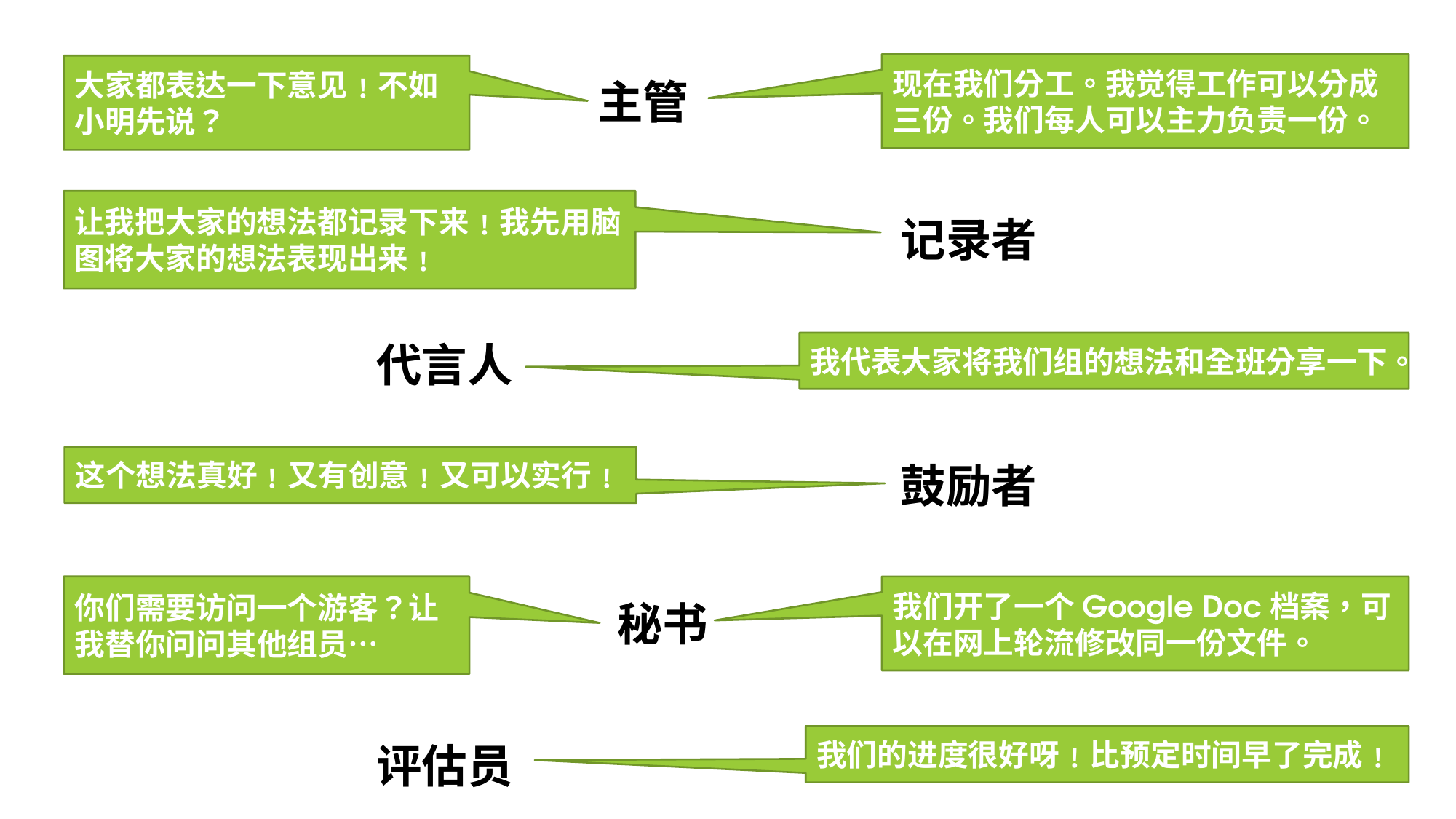

主管
现在我们分工。我觉得工作可以分成三份。我们每人可以主力负责一份。
大家都表达一下意见﹗不如小明先说？
主管
让我把大家的想法都记录下来﹗我先用脑图将大家的想法表现出来﹗
记录者
代言人
我代表大家将我们组的想法和全班分享一下。
这个想法真好﹗又有创意﹗又可以实行﹗
鼓励者
你们需要访问一个游客？让我替你问问其他组员…
我们开了一个Google Doc档案，可以在网上轮流修改同一份文件。
秘书
我们的进度很好呀﹗比预定时间早了完成﹗
评估员